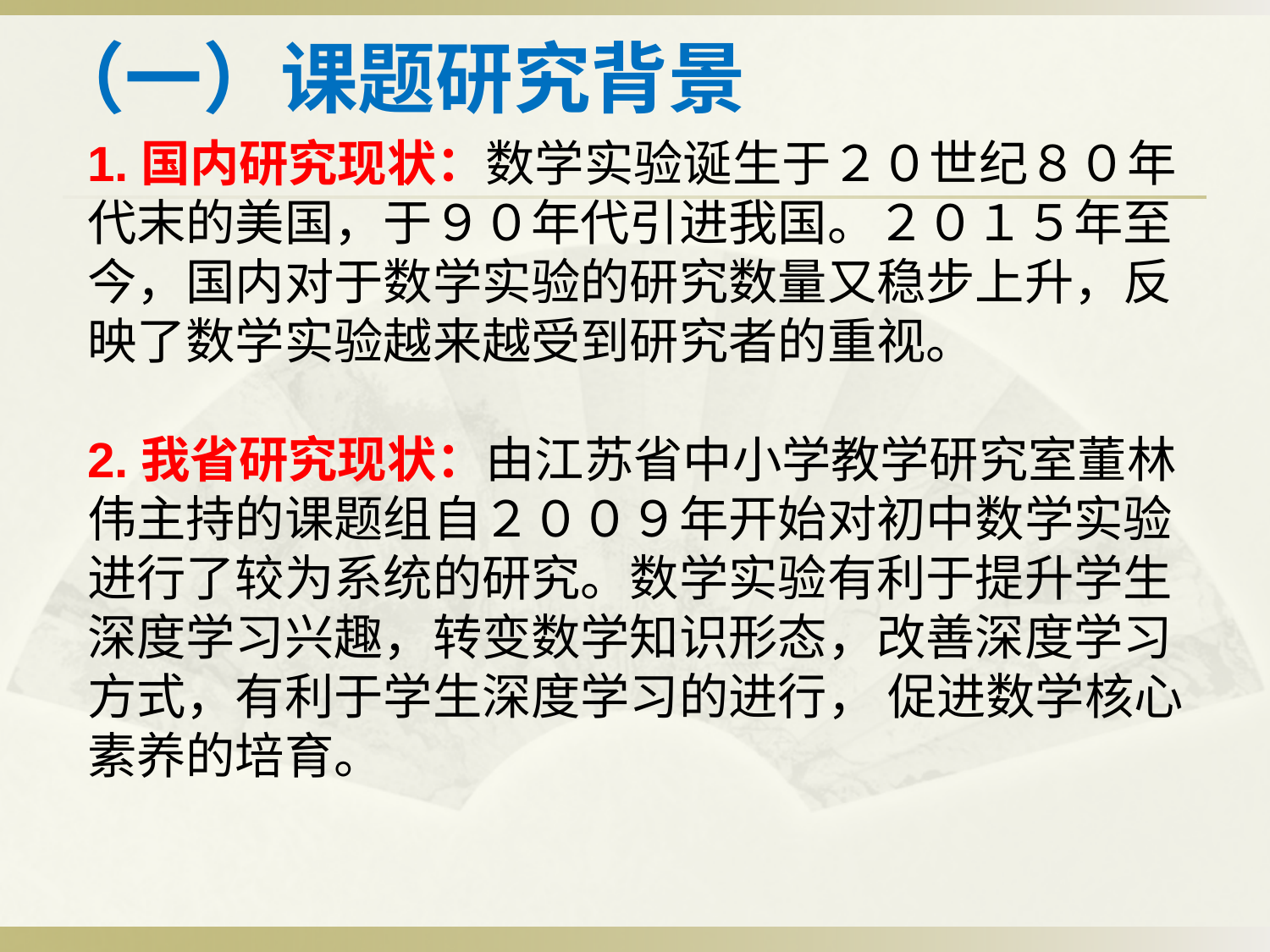

# （一）课题研究背景
1.国内研究现状：数学实验诞生于２０世纪８０年代末的美国，于９０年代引进我国。２０１５年至今，国内对于数学实验的研究数量又稳步上升，反映了数学实验越来越受到研究者的重视。

2.我省研究现状：由江苏省中小学教学研究室董林伟主持的课题组自２００９年开始对初中数学实验进行了较为系统的研究。数学实验有利于提升学生深度学习兴趣，转变数学知识形态，改善深度学习方式，有利于学生深度学习的进行， 促进数学核心素养的培育。